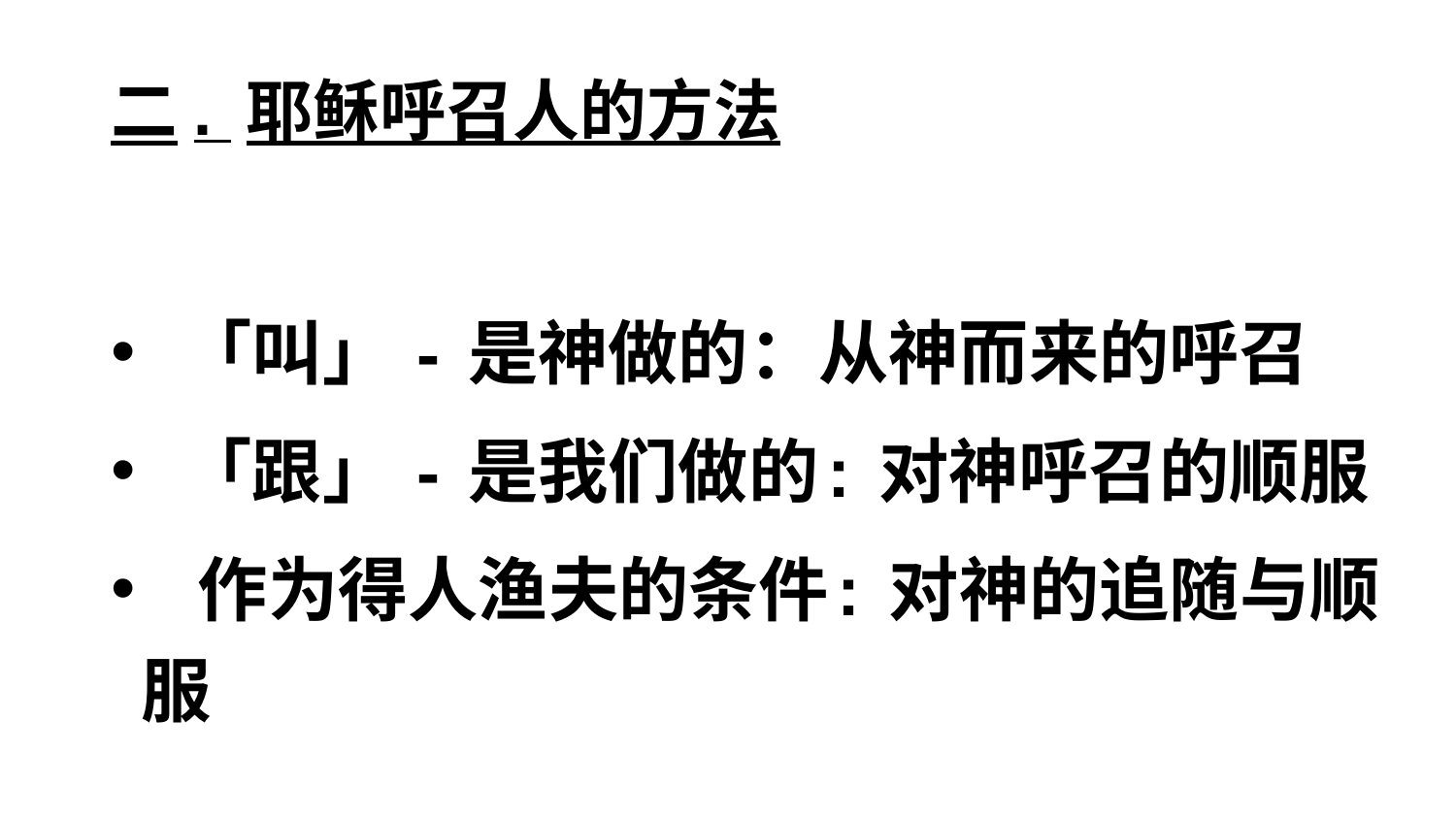

# 二. 耶稣呼召人的方法

  「叫」 - 是神做的：从神而来的呼召
  「跟」 - 是我们做的: 对神呼召的顺服
   作为得人渔夫的条件: 对神的追随与顺服